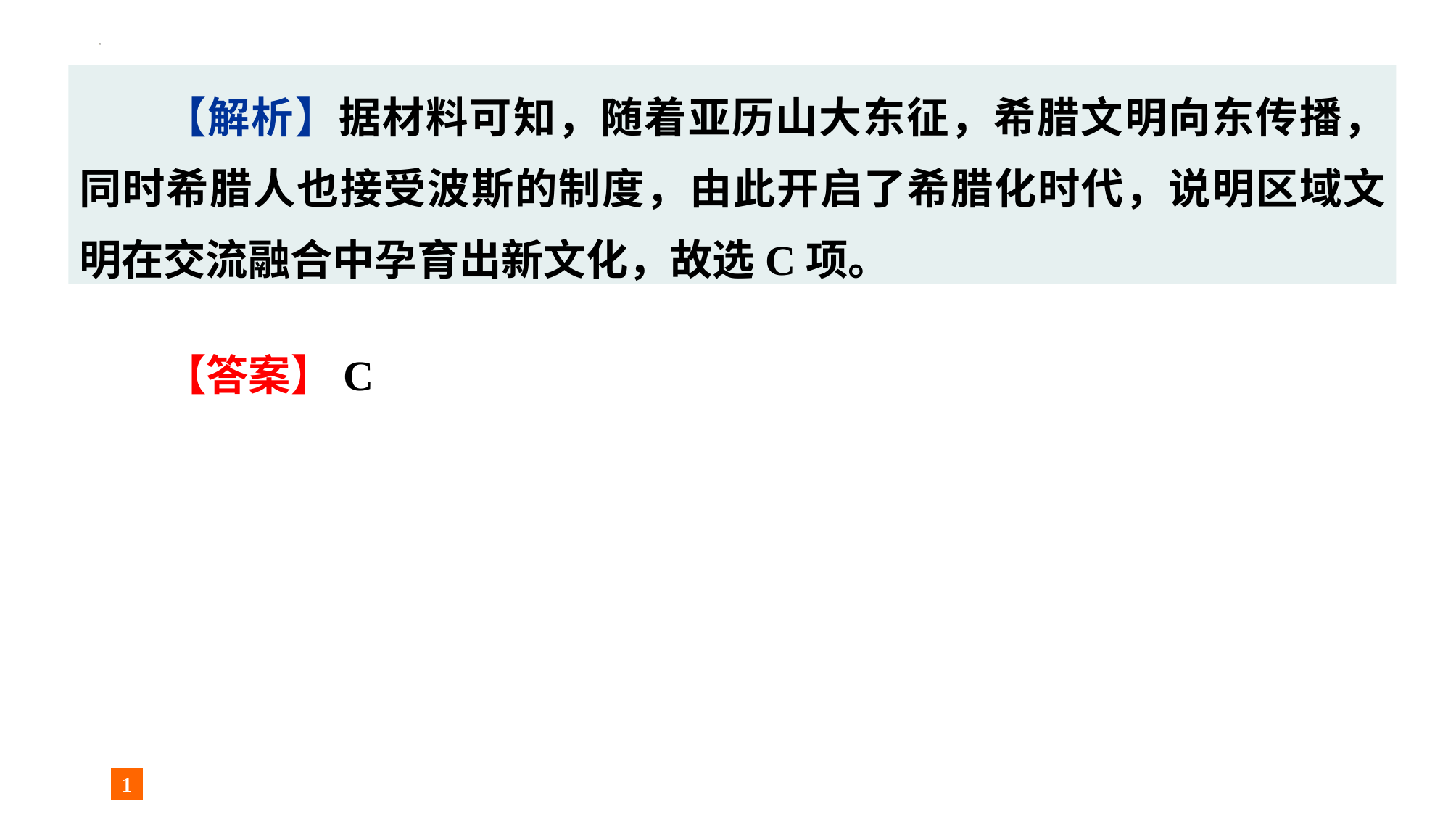

【解析】据材料可知，随着亚历山大东征，希腊文明向东传播，同时希腊人也接受波斯的制度，由此开启了希腊化时代，说明区域文明在交流融合中孕育出新文化，故选C项。
【答案】C
1